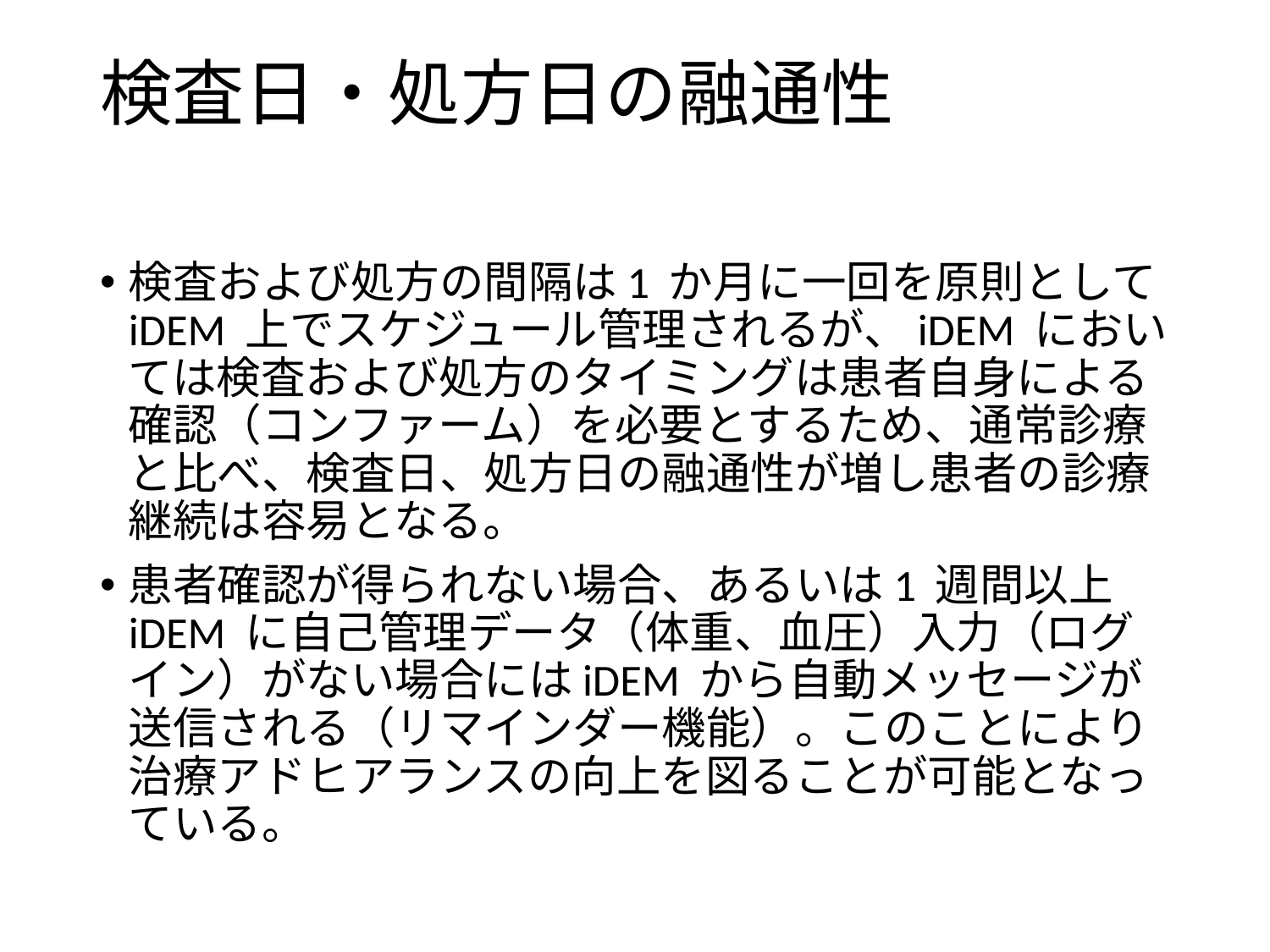

# 検査日・処方日の融通性
検査および処方の間隔は1 か月に一回を原則としてiDEM 上でスケジュール管理されるが、iDEM においては検査および処方のタイミングは患者自身による確認（コンファーム）を必要とするため、通常診療と比べ、検査日、処方日の融通性が増し患者の診療継続は容易となる。
患者確認が得られない場合、あるいは1 週間以上iDEM に自己管理データ（体重、血圧）入力（ログイン）がない場合にはiDEM から自動メッセージが送信される（リマインダー機能）。このことにより治療アドヒアランスの向上を図ることが可能となっている。